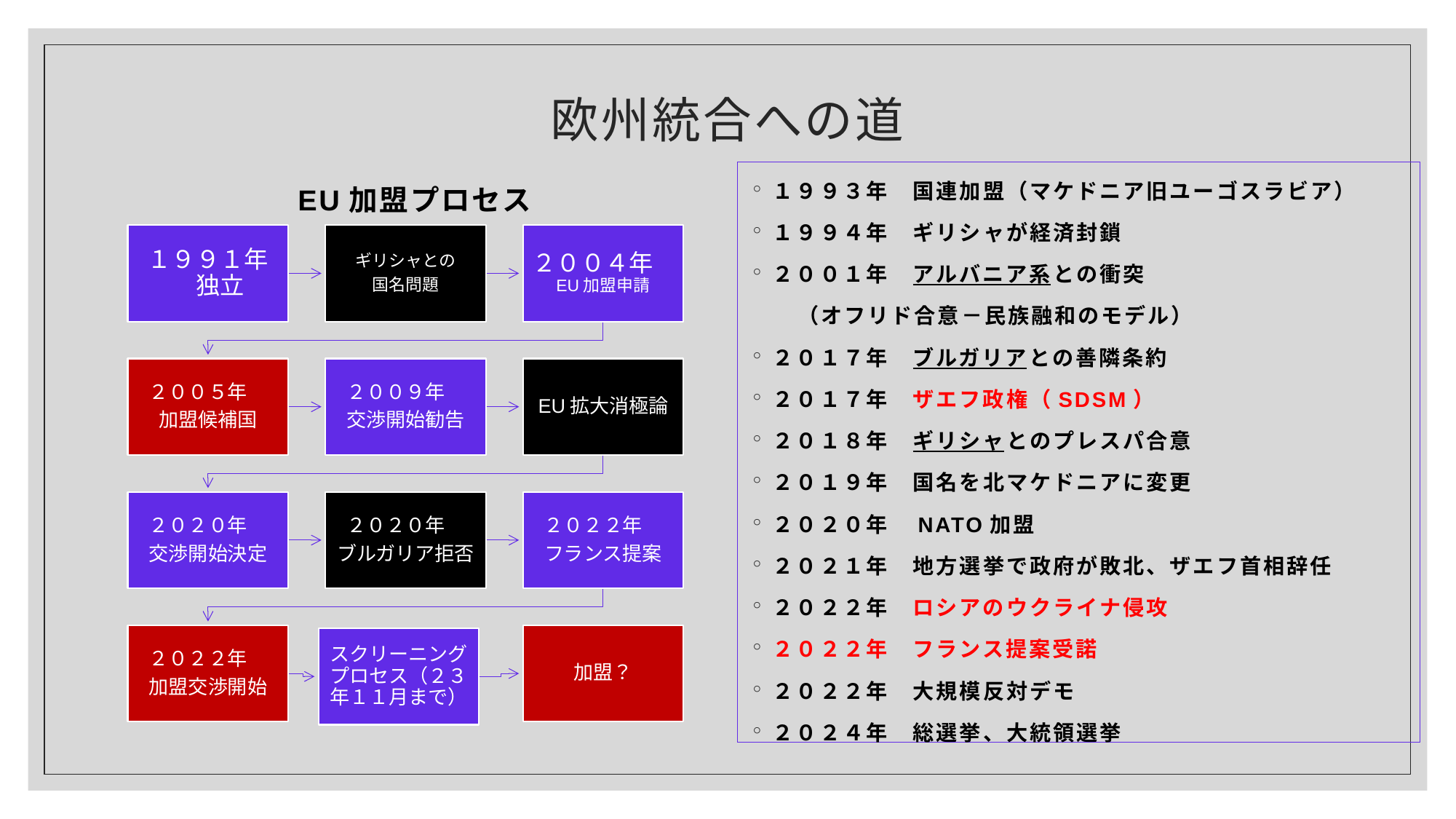

# 欧州統合への道
EU加盟プロセス
１９９３年　国連加盟（マケドニア旧ユーゴスラビア）
１９９４年　ギリシャが経済封鎖
２００１年　アルバニア系との衝突
　　（オフリド合意－民族融和のモデル）
２０１７年　ブルガリアとの善隣条約
２０１７年　ザエフ政権（SDSM）
２０１８年　ギリシャとのプレスパ合意
２０１９年　国名を北マケドニアに変更
２０２０年　NATO加盟
２０２１年　地方選挙で政府が敗北、ザエフ首相辞任
２０２２年　ロシアのウクライナ侵攻
２０２２年　フランス提案受諾
２０２２年　大規模反対デモ
２０２４年　総選挙、大統領選挙

１９９１年　独立

ギリシャとの
国名問題

２００４年　EU加盟申請

２００５年
加盟候補国

２００９年
交渉開始勧告

EU拡大消極論

２０２０年
交渉開始決定

２０２０年
ブルガリア拒否

２０２２年
フランス提案

２０２２年
加盟交渉開始

スクリーニングプロセス（２３年１１月まで）
加盟？